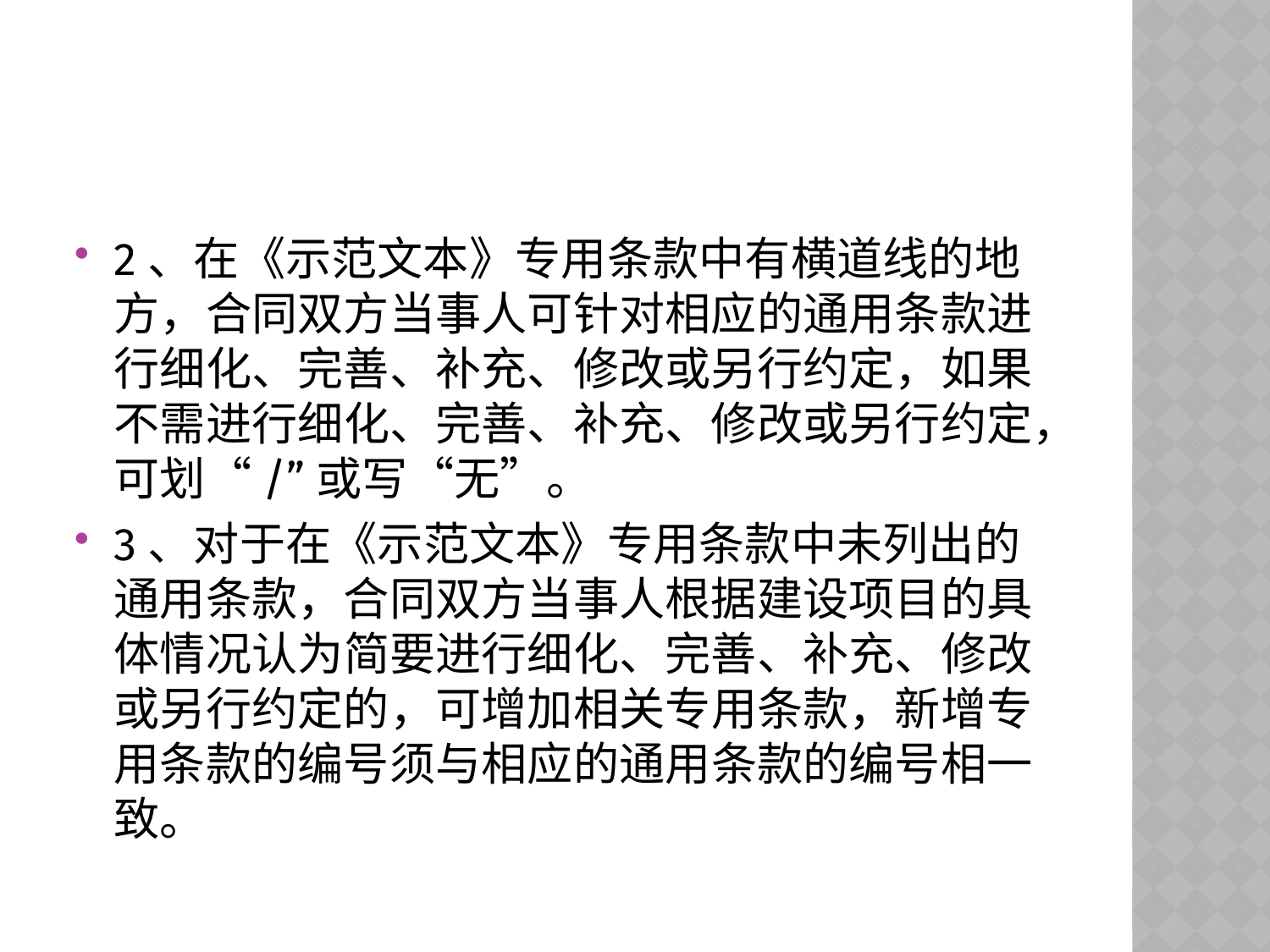

#
2、在《示范文本》专用条款中有横道线的地方，合同双方当事人可针对相应的通用条款进行细化、完善、补充、修改或另行约定，如果不需进行细化、完善、补充、修改或另行约定，可划“/”或写“无”。
3、对于在《示范文本》专用条款中未列出的通用条款，合同双方当事人根据建设项目的具体情况认为简要进行细化、完善、补充、修改或另行约定的，可增加相关专用条款，新增专用条款的编号须与相应的通用条款的编号相一致。